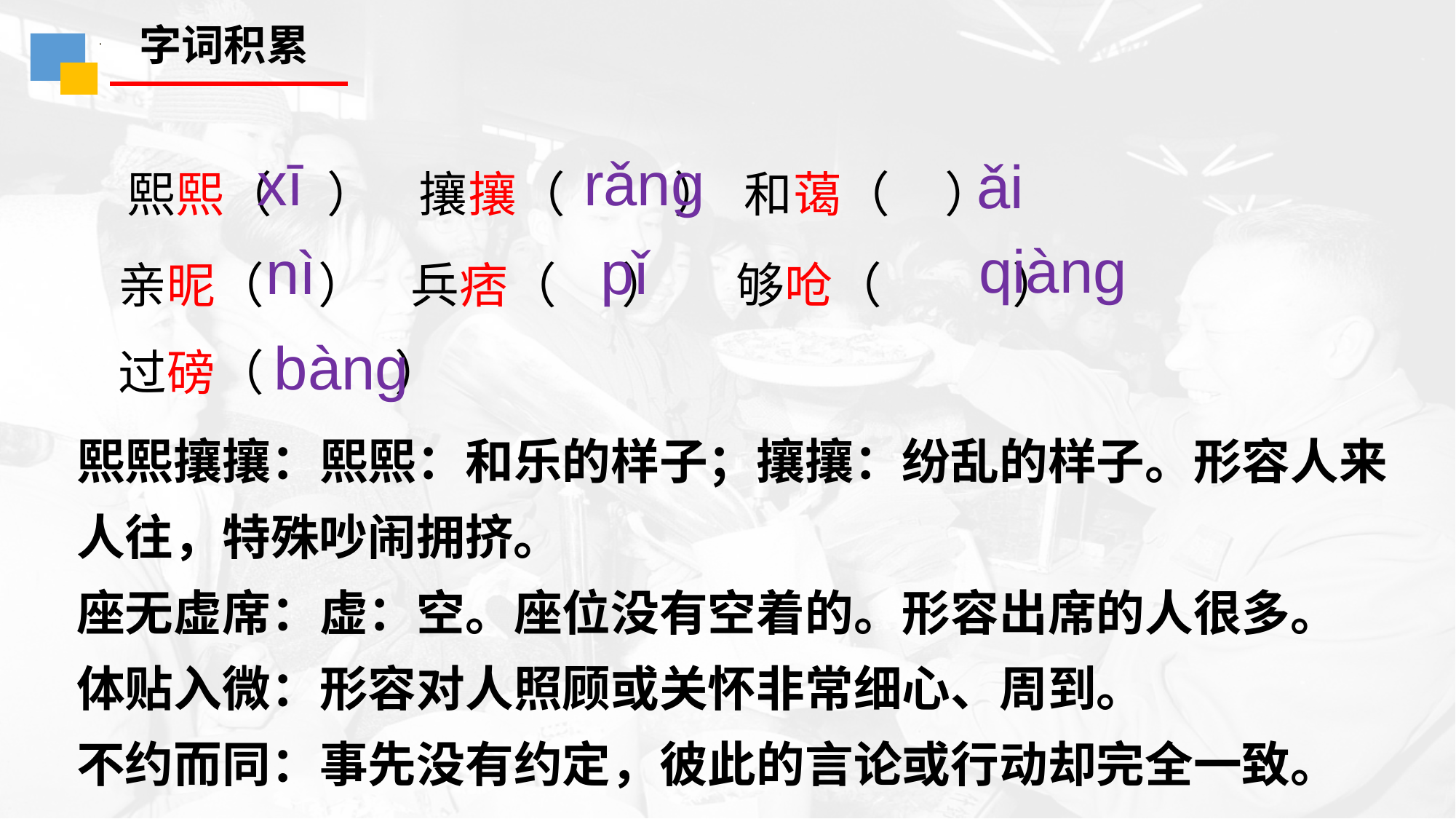

字词积累

 熙熙（     ）    攘攘（          ）  和蔼（     ）
 亲昵（     ）    兵痞（      ）      够呛（            ）
 过磅（            ）
xī
rǎng
ǎi
qiàng
nì
pǐ
bàng
熙熙攘攘：熙熙：和乐的样子；攘攘：纷乱的样子。形容人来人往，特殊吵闹拥挤。
座无虚席：虚：空。座位没有空着的。形容出席的人很多。
体贴入微：形容对人照顾或关怀非常细心、周到。
不约而同：事先没有约定，彼此的言论或行动却完全一致。